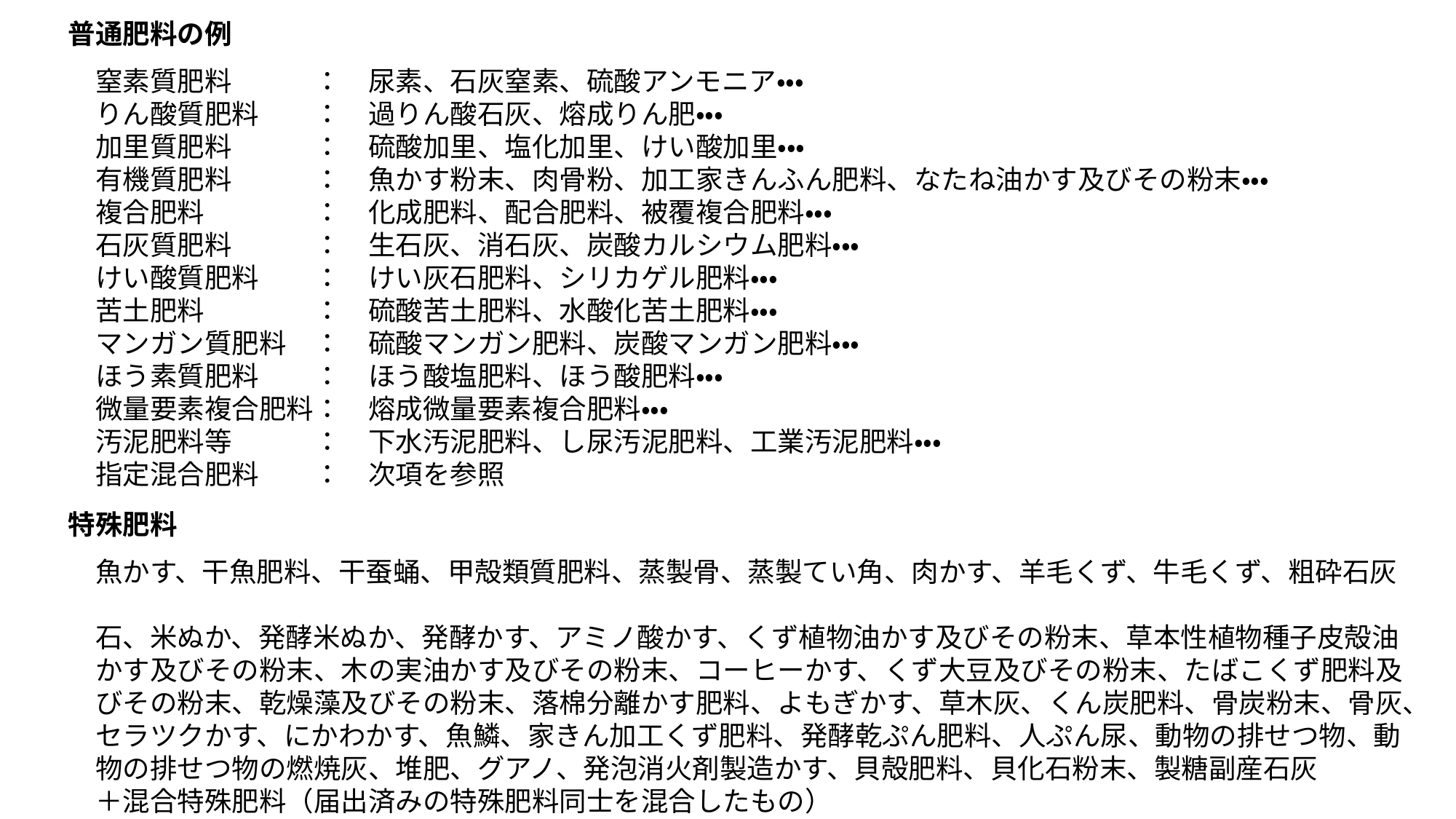

普通肥料の例

　窒素質肥料　　　：　尿素、石灰窒素、硫酸アンモニア・・・
　りん酸質肥料　　：　過りん酸石灰、熔成りん肥・・・
　加里質肥料　　　：　硫酸加里、塩化加里、けい酸加里・・・
　有機質肥料　　　：　魚かす粉末、肉骨粉、加工家きんふん肥料、なたね油かす及びその粉末・・・
　複合肥料　　　　：　化成肥料、配合肥料、被覆複合肥料・・・
　石灰質肥料　　　：　生石灰、消石灰、炭酸カルシウム肥料・・・
　けい酸質肥料　　：　けい灰石肥料、シリカゲル肥料・・・
　苦土肥料　　　　：　硫酸苦土肥料、水酸化苦土肥料・・・
　マンガン質肥料　：　硫酸マンガン肥料、炭酸マンガン肥料・・・
　ほう素質肥料　　：　ほう酸塩肥料、ほう酸肥料・・・
　微量要素複合肥料：　熔成微量要素複合肥料・・・
　汚泥肥料等　　　：　下水汚泥肥料、し尿汚泥肥料、工業汚泥肥料・・・
　指定混合肥料　　：　次項を参照
特殊肥料

　魚かす、干魚肥料、干蚕蛹、甲殻類質肥料、蒸製骨、蒸製てい角、肉かす、羊毛くず、牛毛くず、粗砕石灰
　石、米ぬか、発酵米ぬか、発酵かす、アミノ酸かす、くず植物油かす及びその粉末、草本性植物種子皮殻油
　かす及びその粉末、木の実油かす及びその粉末、コーヒーかす、くず大豆及びその粉末、たばこくず肥料及
　びその粉末、乾燥藻及びその粉末、落棉分離かす肥料、よもぎかす、草木灰、くん炭肥料、骨炭粉末、骨灰、
　セラツクかす、にかわかす、魚鱗、家きん加工くず肥料、発酵乾ぷん肥料、人ぷん尿、動物の排せつ物、動
　物の排せつ物の燃焼灰、堆肥、グアノ、発泡消火剤製造かす、貝殻肥料、貝化石粉末、製糖副産石灰
　＋混合特殊肥料（届出済みの特殊肥料同士を混合したもの）